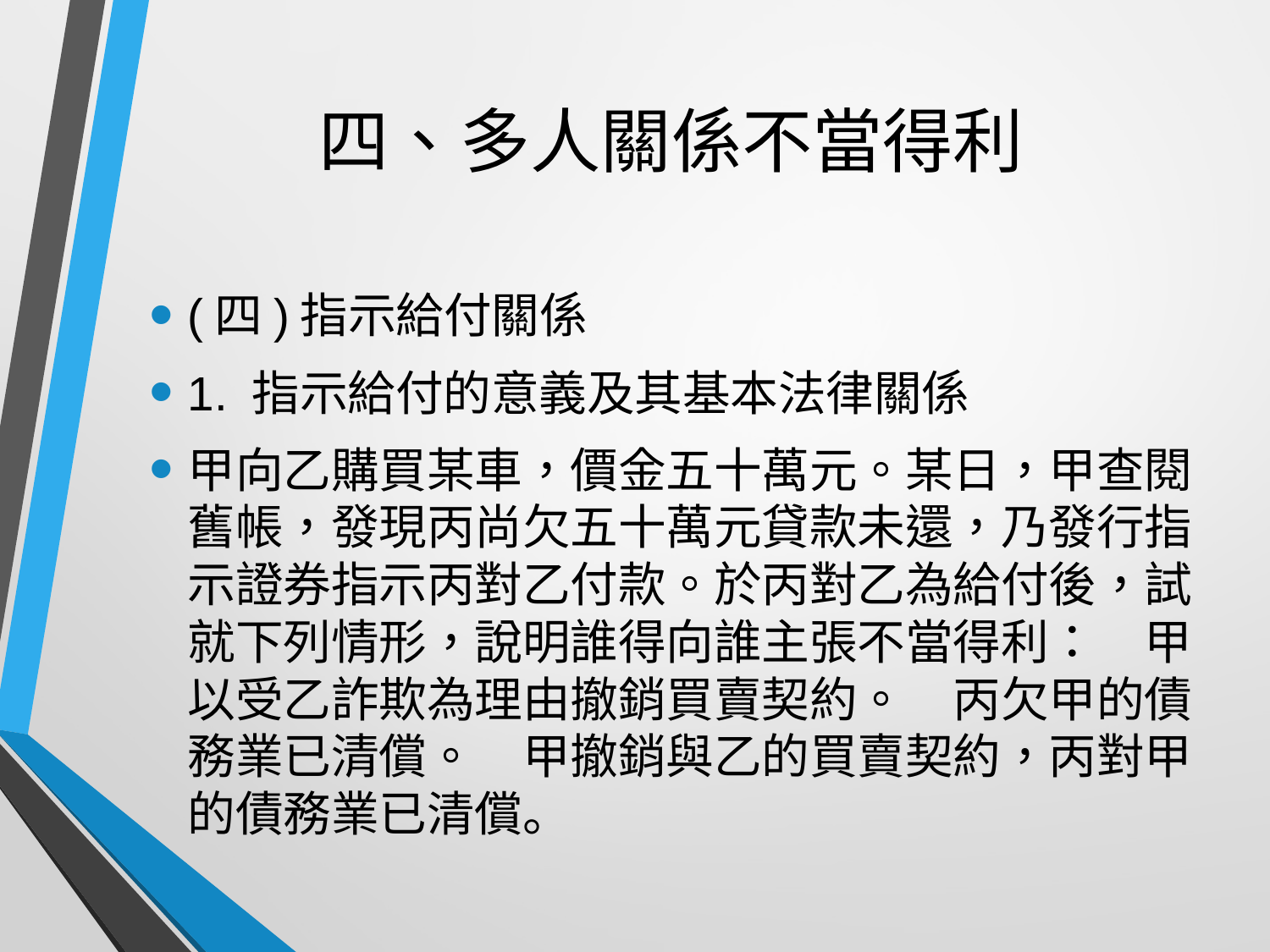

# 四、多人關係不當得利
(四)指示給付關係
1. 指示給付的意義及其基本法律關係
甲向乙購買某車，價金五十萬元。某日，甲查閱舊帳，發現丙尚欠五十萬元貸款未還，乃發行指示證券指示丙對乙付款。於丙對乙為給付後，試就下列情形，說明誰得向誰主張不當得利：　甲以受乙詐欺為理由撤銷買賣契約。　丙欠甲的債務業已清償。　甲撤銷與乙的買賣契約，丙對甲的債務業已清償。